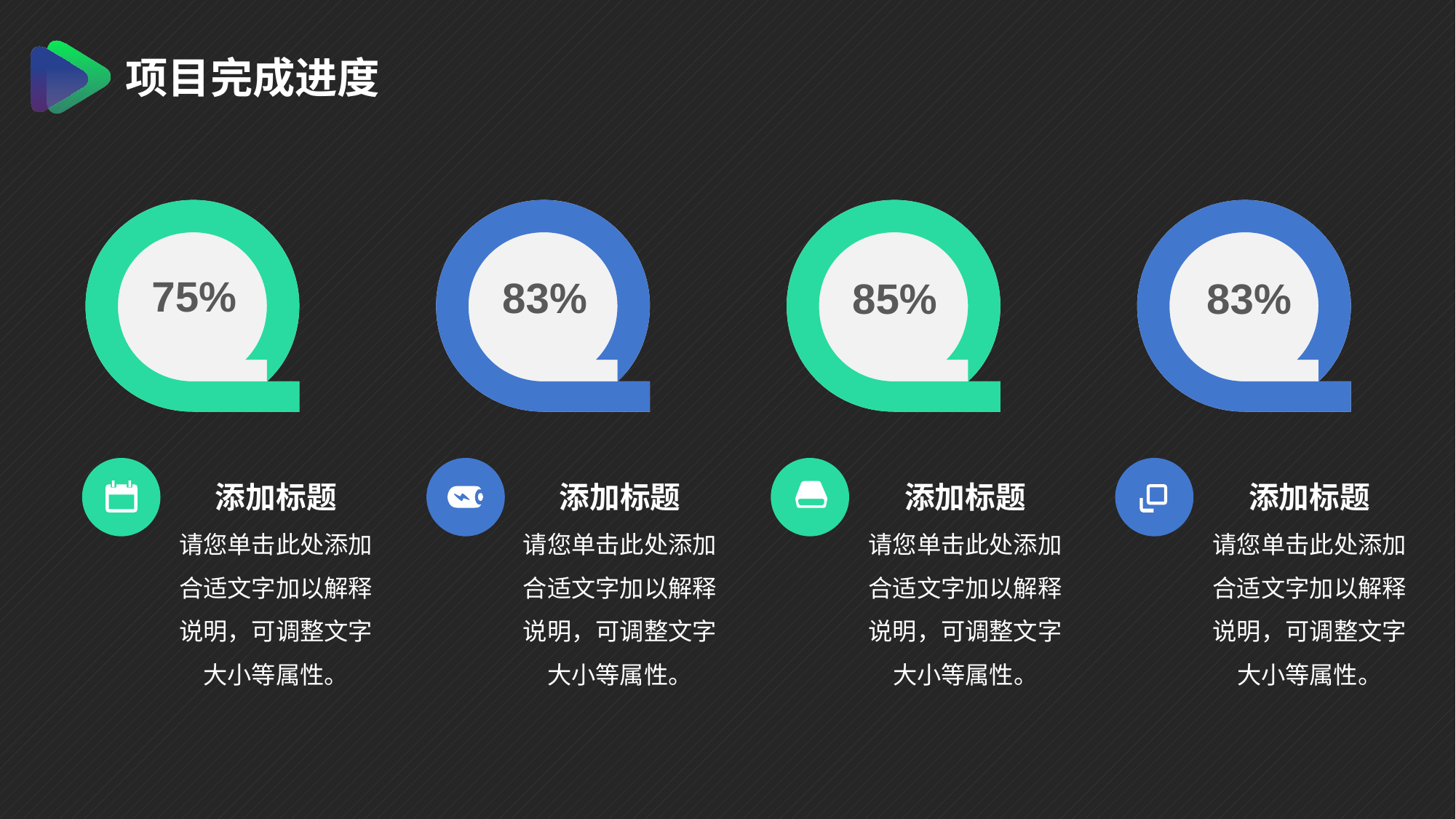

项目完成进度

75%

83%

85%

83%

添加标题
请您单击此处添加合适文字加以解释说明，可调整文字大小等属性。

添加标题
请您单击此处添加合适文字加以解释说明，可调整文字大小等属性。

添加标题
请您单击此处添加合适文字加以解释说明，可调整文字大小等属性。

添加标题
请您单击此处添加合适文字加以解释说明，可调整文字大小等属性。